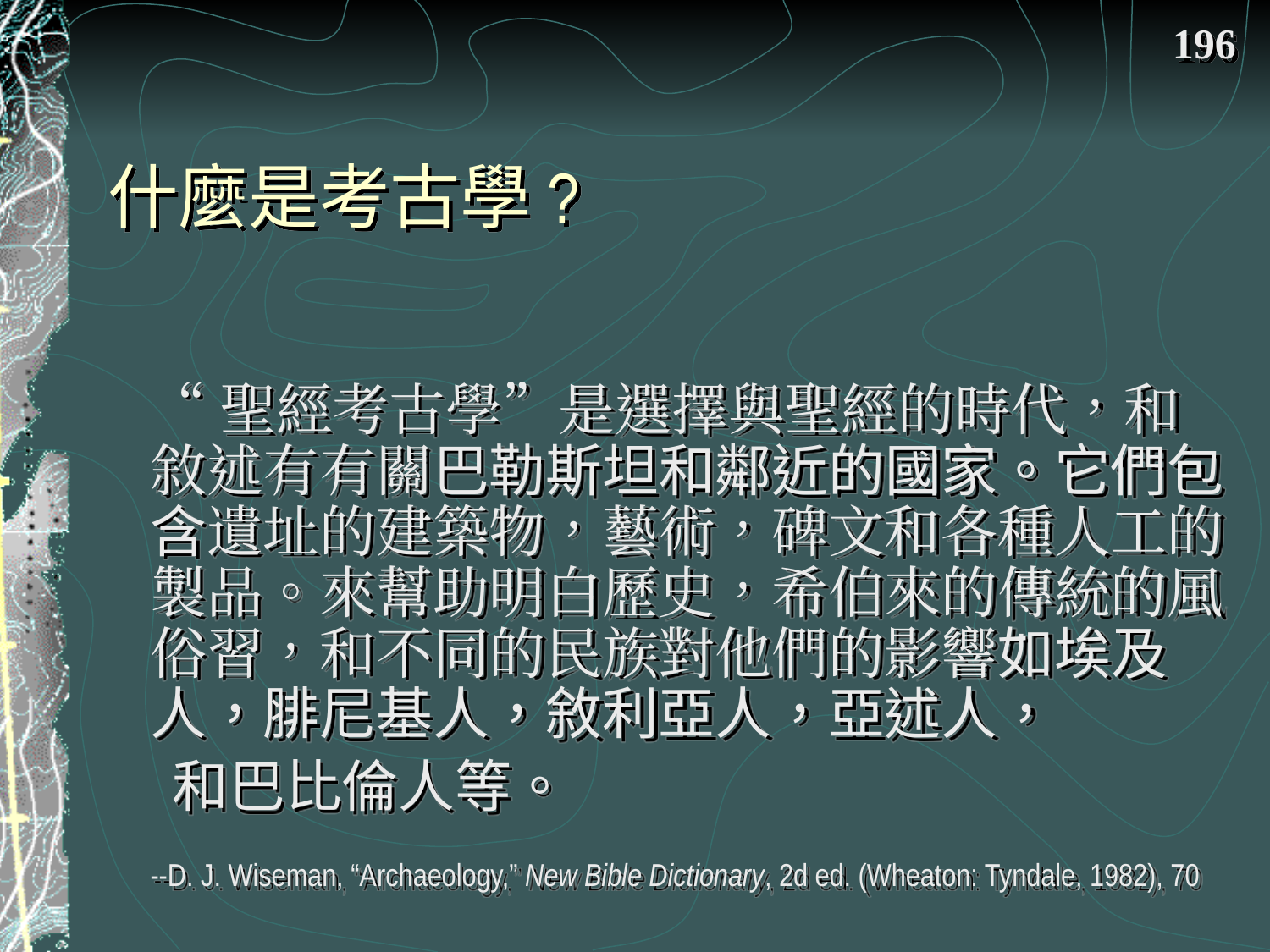

196
# 什麼是考古學?

  “聖經考古學”是選擇與聖經的時代，和敘述有有關巴勒斯坦和鄰近的國家。它們包含遺址的建築物，藝術，碑文和各種人工的製品。來幫助明白歷史，希伯來的傳統的風俗習，和不同的民族對他們的影響如埃及人，腓尼基人，敘利亞人，亞述人，
   和巴比倫人等。
--D. J. Wiseman, “Archaeology,” New Bible Dictionary, 2d ed. (Wheaton: Tyndale, 1982), 70